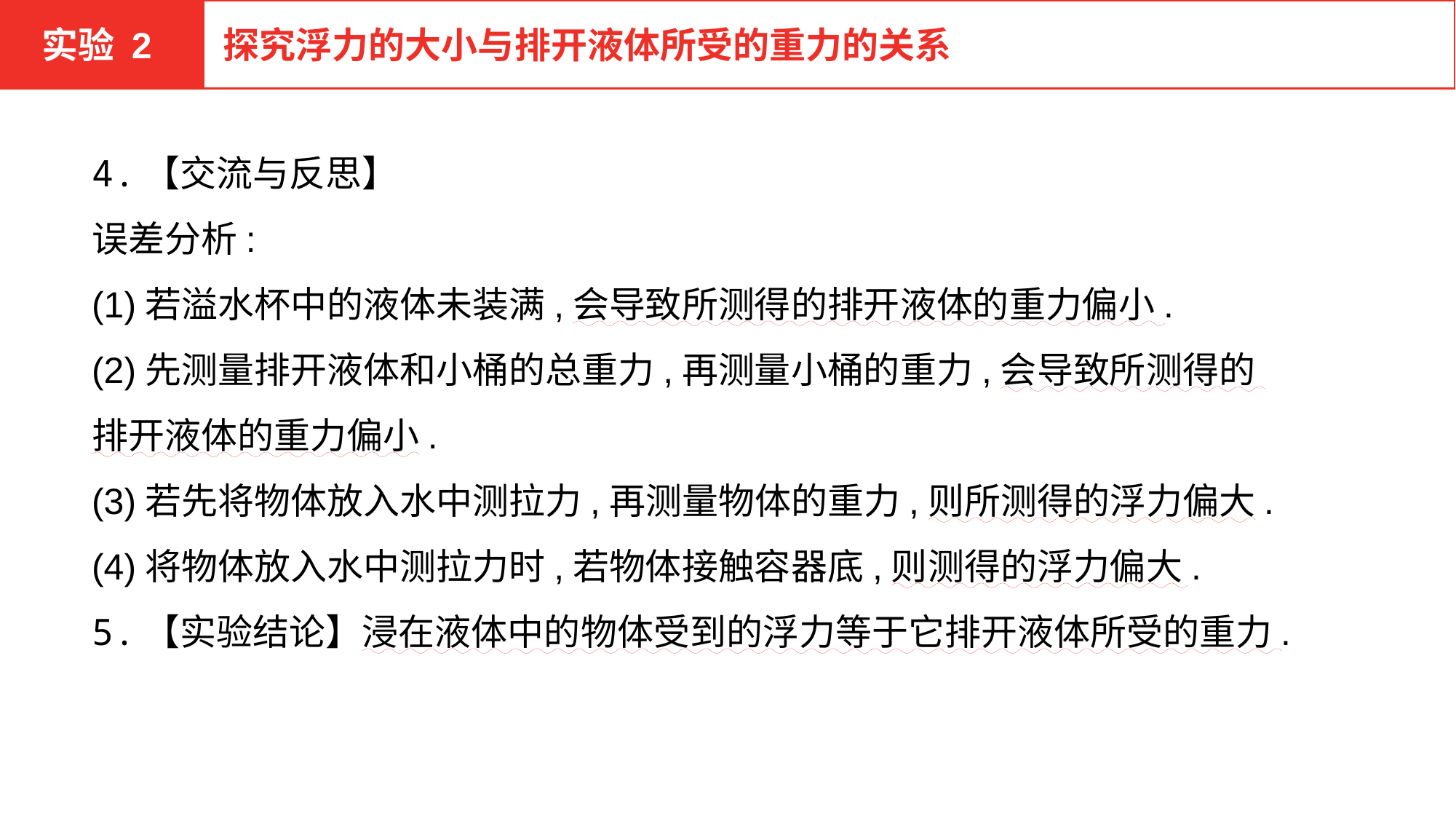

实验 2
探究浮力的大小与排开液体所受的重力的关系
4.【交流与反思】
误差分析:
(1)若溢水杯中的液体未装满,会导致所测得的排开液体的重力偏小.
(2)先测量排开液体和小桶的总重力,再测量小桶的重力,会导致所测得的排开液体的重力偏小.
(3)若先将物体放入水中测拉力,再测量物体的重力,则所测得的浮力偏大.
(4)将物体放入水中测拉力时,若物体接触容器底,则测得的浮力偏大.
5.【实验结论】浸在液体中的物体受到的浮力等于它排开液体所受的重力.